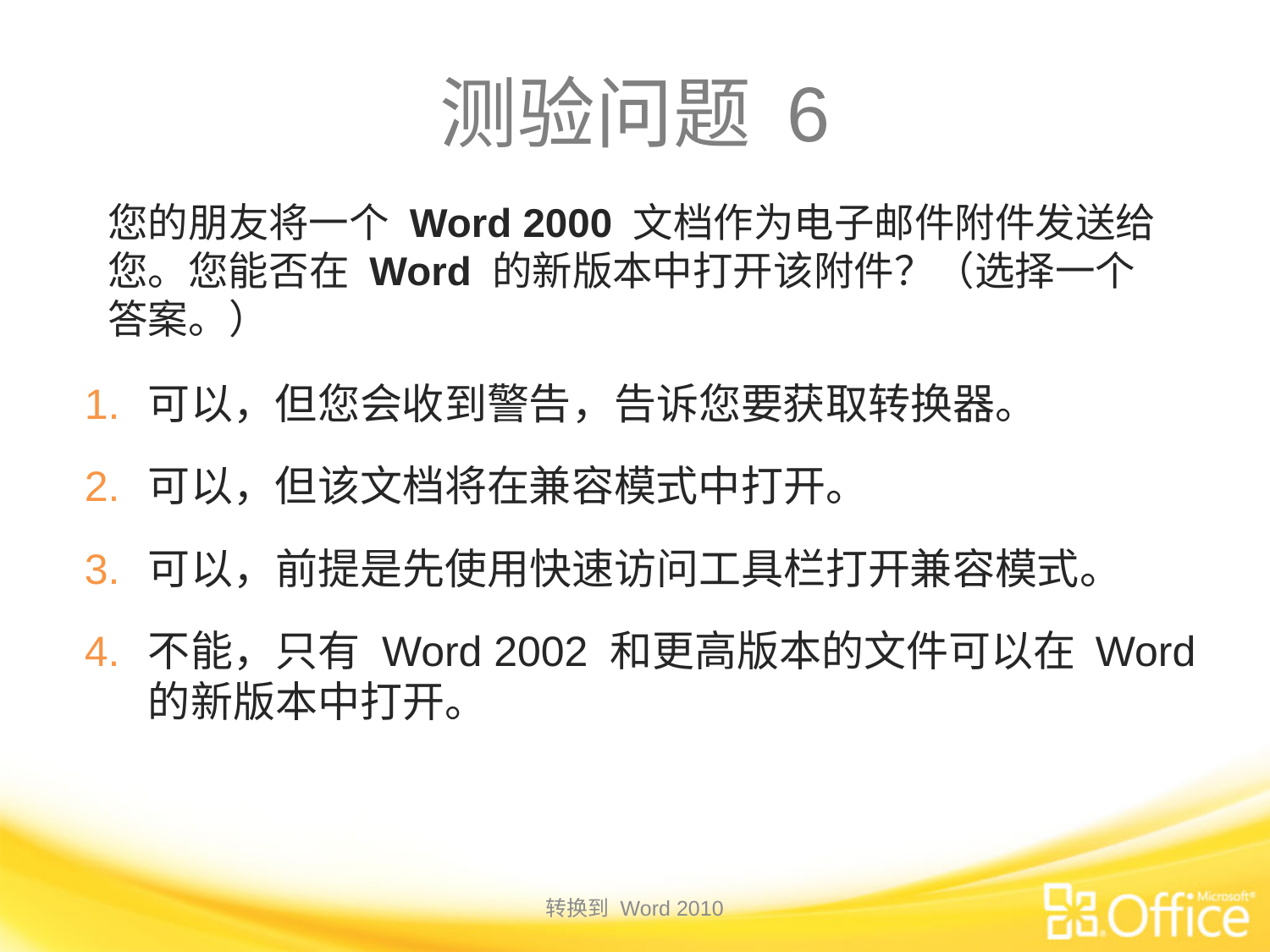

# 测验问题 6
您的朋友将一个 Word 2000 文档作为电子邮件附件发送给您。您能否在 Word 的新版本中打开该附件？（选择一个答案。）
可以，但您会收到警告，告诉您要获取转换器。
可以，但该文档将在兼容模式中打开。
可以，前提是先使用快速访问工具栏打开兼容模式。
不能，只有 Word 2002 和更高版本的文件可以在 Word 的新版本中打开。
转换到 Word 2010